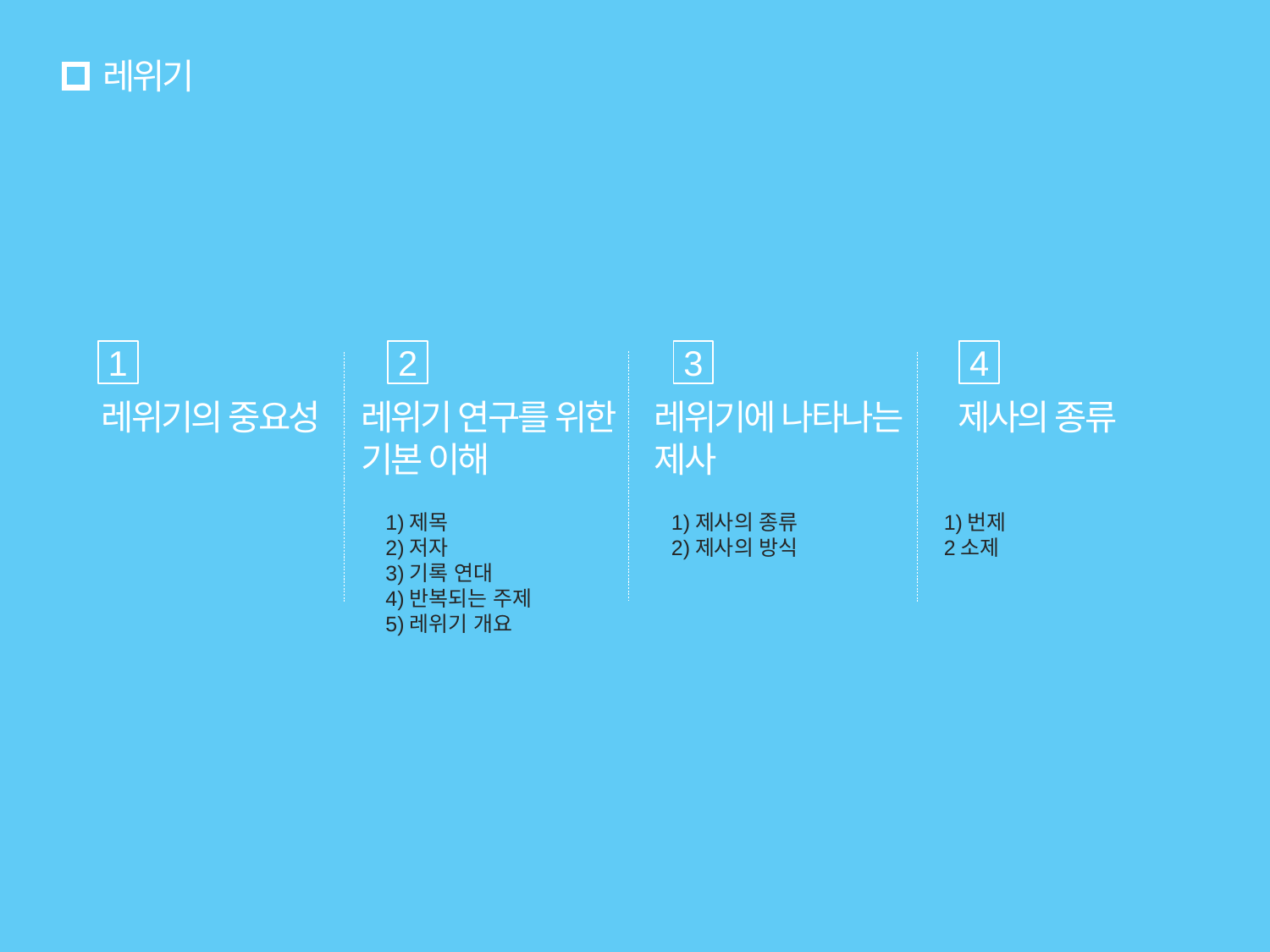

# 레위기
1
2
3
4
레위기의 중요성
레위기 연구를 위한
기본 이해
레위기에 나타나는
제사
제사의 종류
1)번제
2소제
1)제사의 종류
2)제사의 방식
1)제목
2)저자
3)기록 연대
4)반복되는 주제
5)레위기 개요